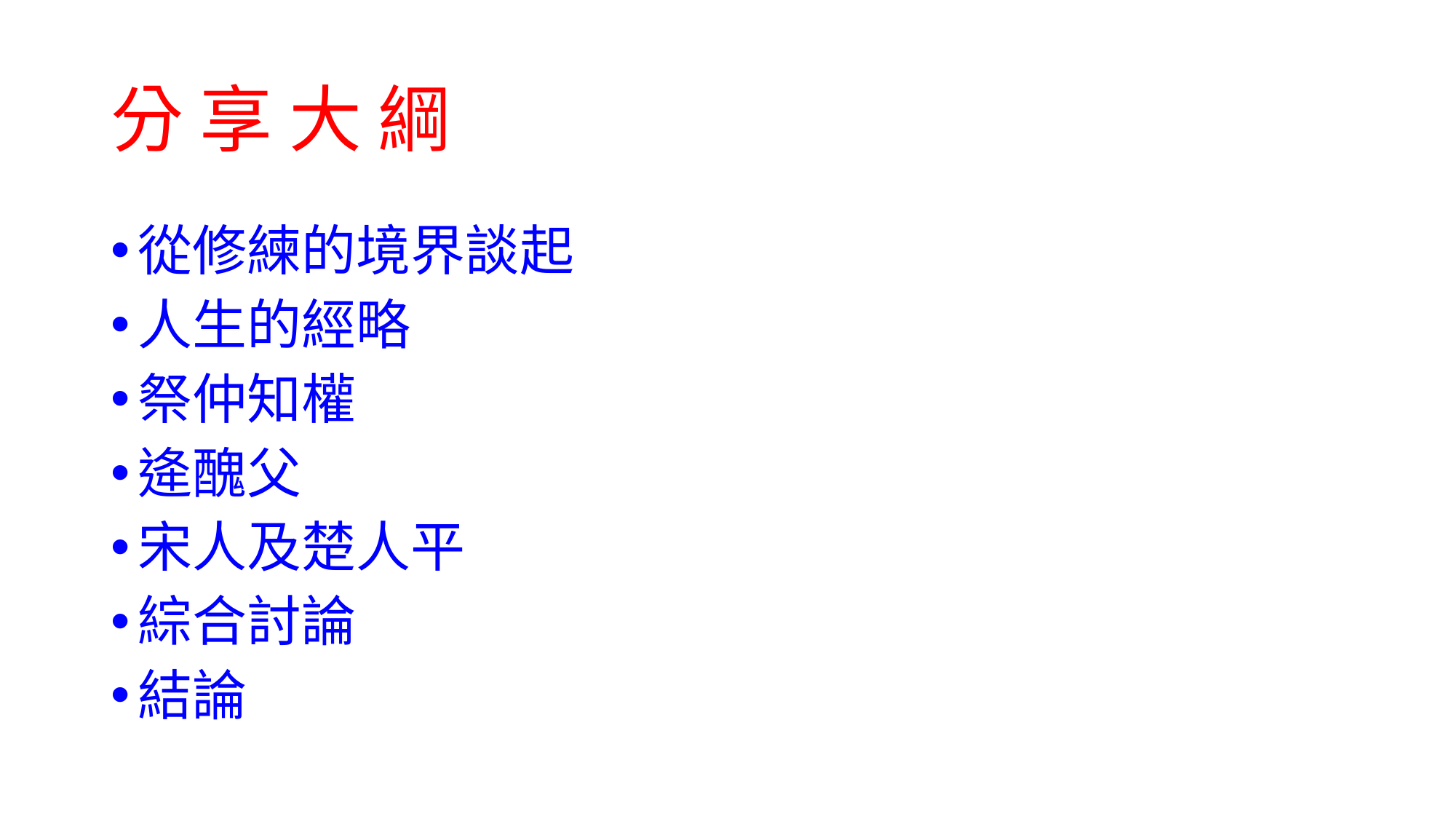

# 分 享 大 綱
從修練的境界談起
人生的經略
祭仲知權
逄醜父
宋人及楚人平
綜合討論
結論